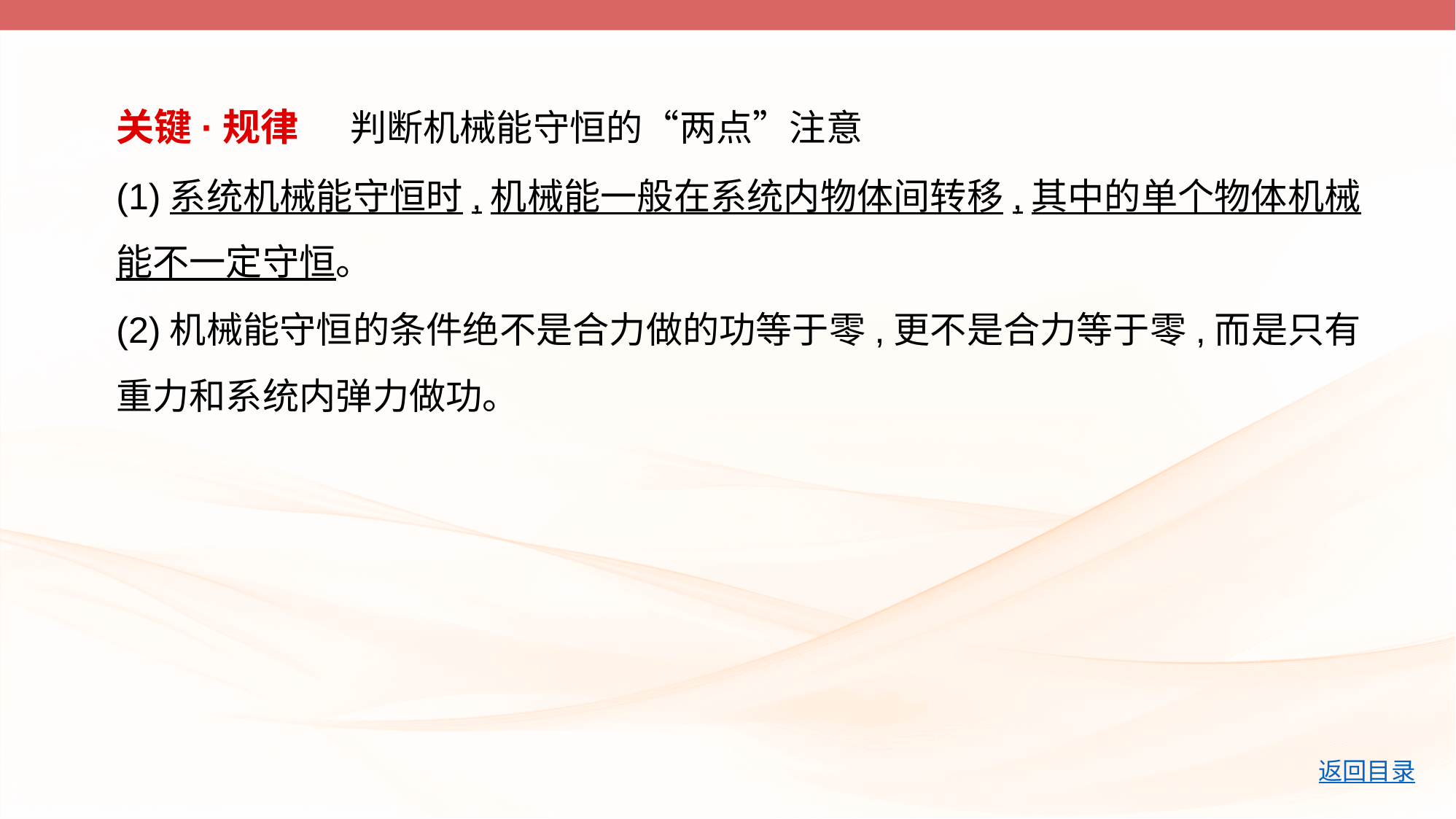

关键·规律      判断机械能守恒的“两点”注意
(1)系统机械能守恒时,机械能一般在系统内物体间转移,其中的单个物体机械能不一定守恒。
(2)机械能守恒的条件绝不是合力做的功等于零,更不是合力等于零,而是只有重力和系统内弹力做功。